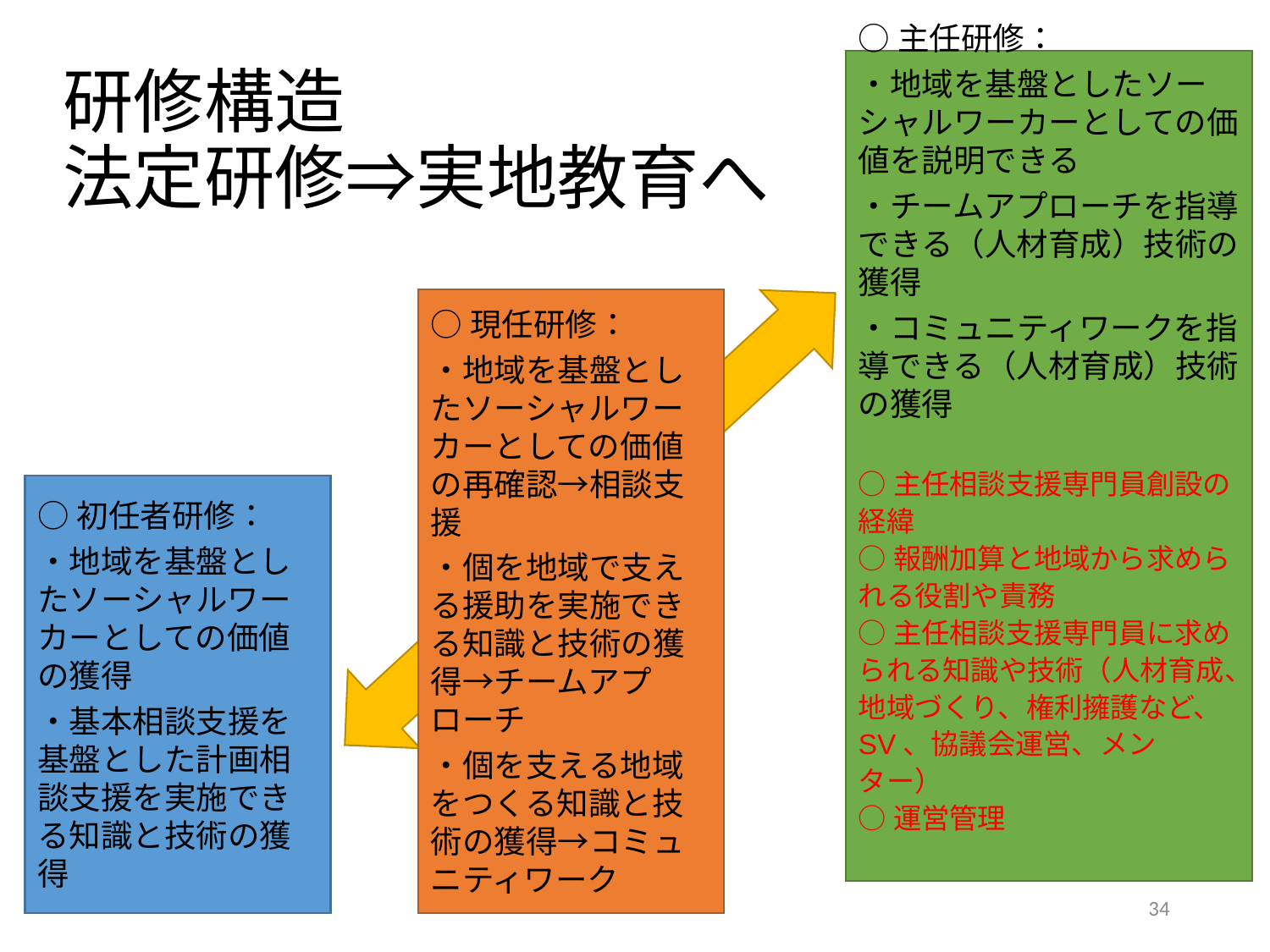

# 研修構造 法定研修⇒実地教育へ
○主任研修：
・地域を基盤としたソーシャルワーカーとしての価値を説明できる
・チームアプローチを指導できる（人材育成）技術の獲得
・コミュニティワークを指導できる（人材育成）技術の獲得

○主任相談支援専門員創設の経緯
○報酬加算と地域から求められる役割や責務
○主任相談支援専門員に求められる知識や技術（人材育成、地域づくり、権利擁護など、SV、協議会運営、メンター）
○運営管理

○現任研修：
・地域を基盤としたソーシャルワーカーとしての価値の再確認→相談支援
・個を地域で支える援助を実施できる知識と技術の獲得→チームアプローチ
・個を支える地域をつくる知識と技術の獲得→コミュニティワーク

○初任者研修：
・地域を基盤としたソーシャルワーカーとしての価値の獲得
・基本相談支援を基盤とした計画相談支援を実施できる知識と技術の獲得
34